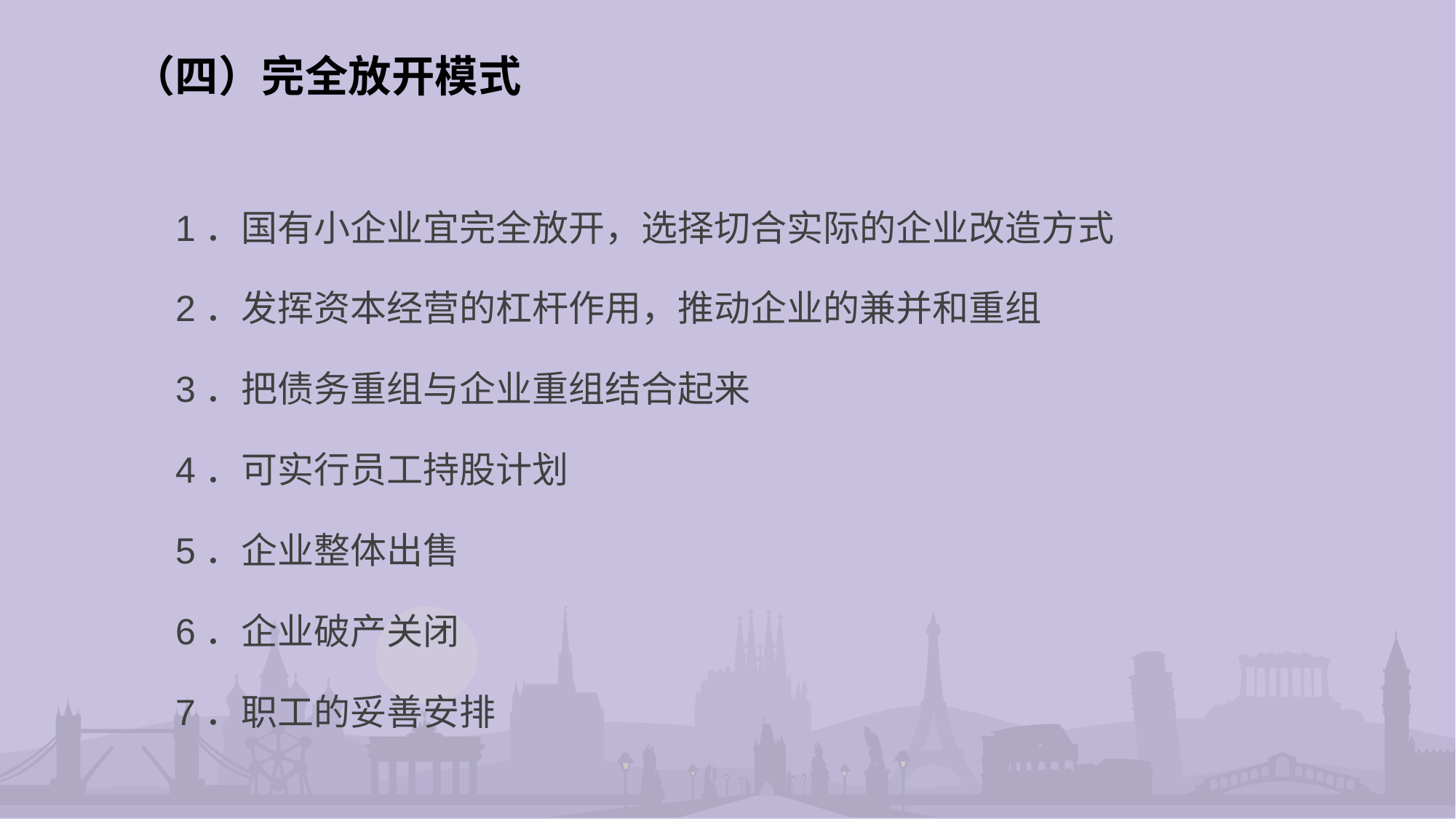

# （四）完全放开模式
1．国有小企业宜完全放开，选择切合实际的企业改造方式
2．发挥资本经营的杠杆作用，推动企业的兼并和重组
3．把债务重组与企业重组结合起来
4．可实行员工持股计划
5．企业整体出售
6．企业破产关闭
7．职工的妥善安排